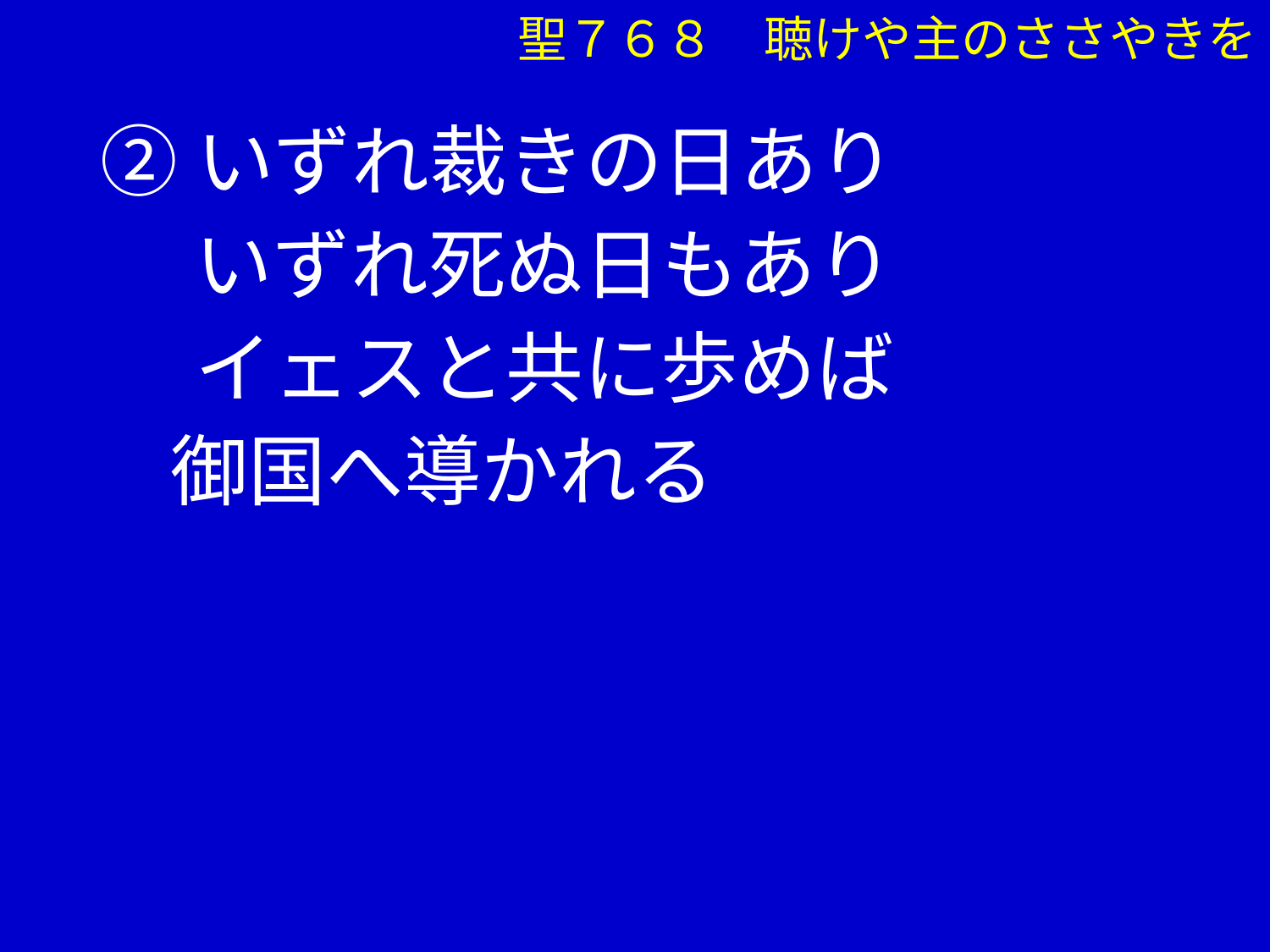

聖７６８　聴けや主のささやきを
②いずれ裁きの日あり
　 いずれ死ぬ日もあり
　 イェスと共に歩めば
   御国へ導かれる